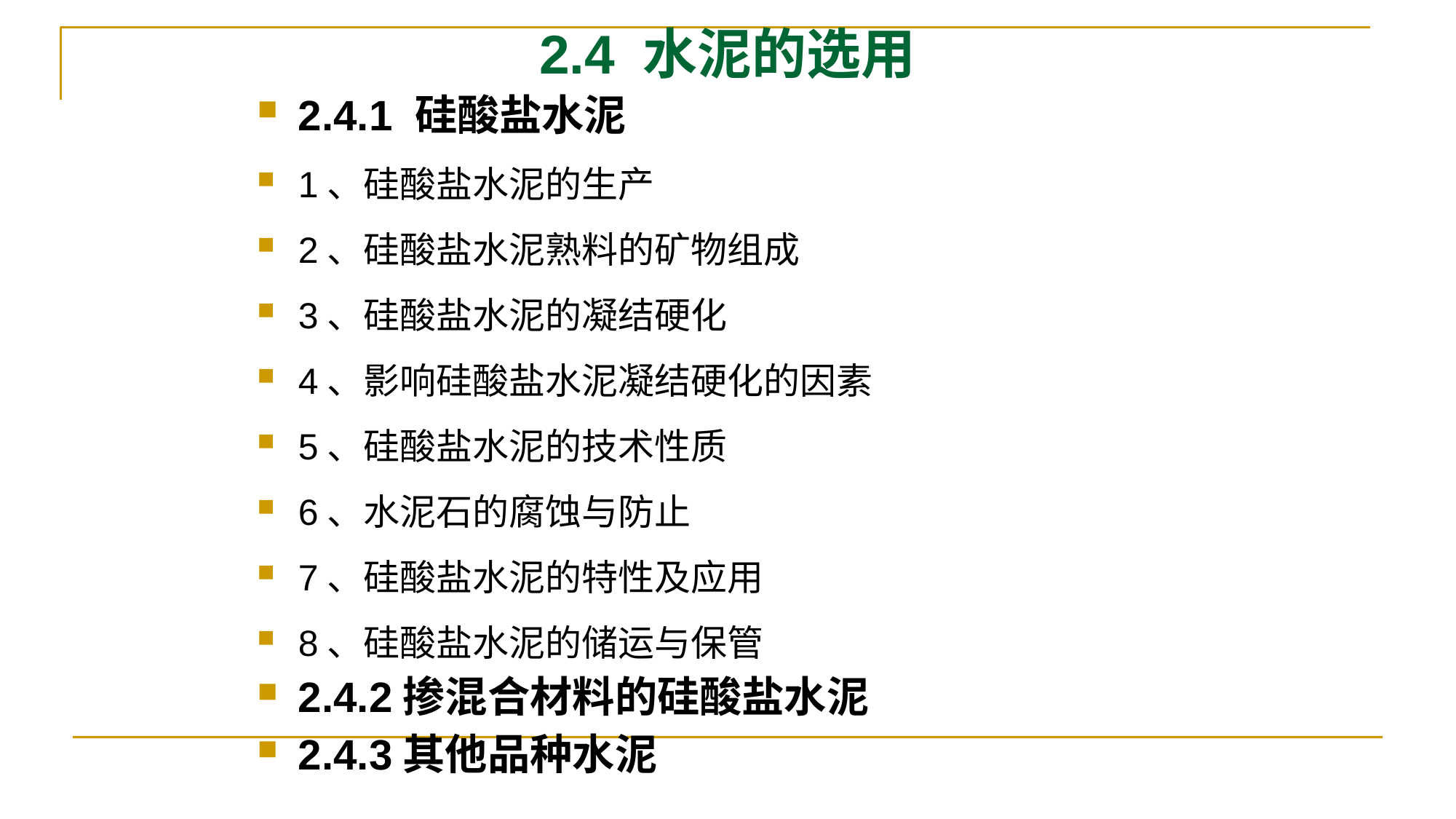

# 2.4 水泥的选用
2.4.1 硅酸盐水泥
1、硅酸盐水泥的生产
2、硅酸盐水泥熟料的矿物组成
3、硅酸盐水泥的凝结硬化
4、影响硅酸盐水泥凝结硬化的因素
5、硅酸盐水泥的技术性质
6、水泥石的腐蚀与防止
7、硅酸盐水泥的特性及应用
8、硅酸盐水泥的储运与保管
2.4.2掺混合材料的硅酸盐水泥
2.4.3其他品种水泥